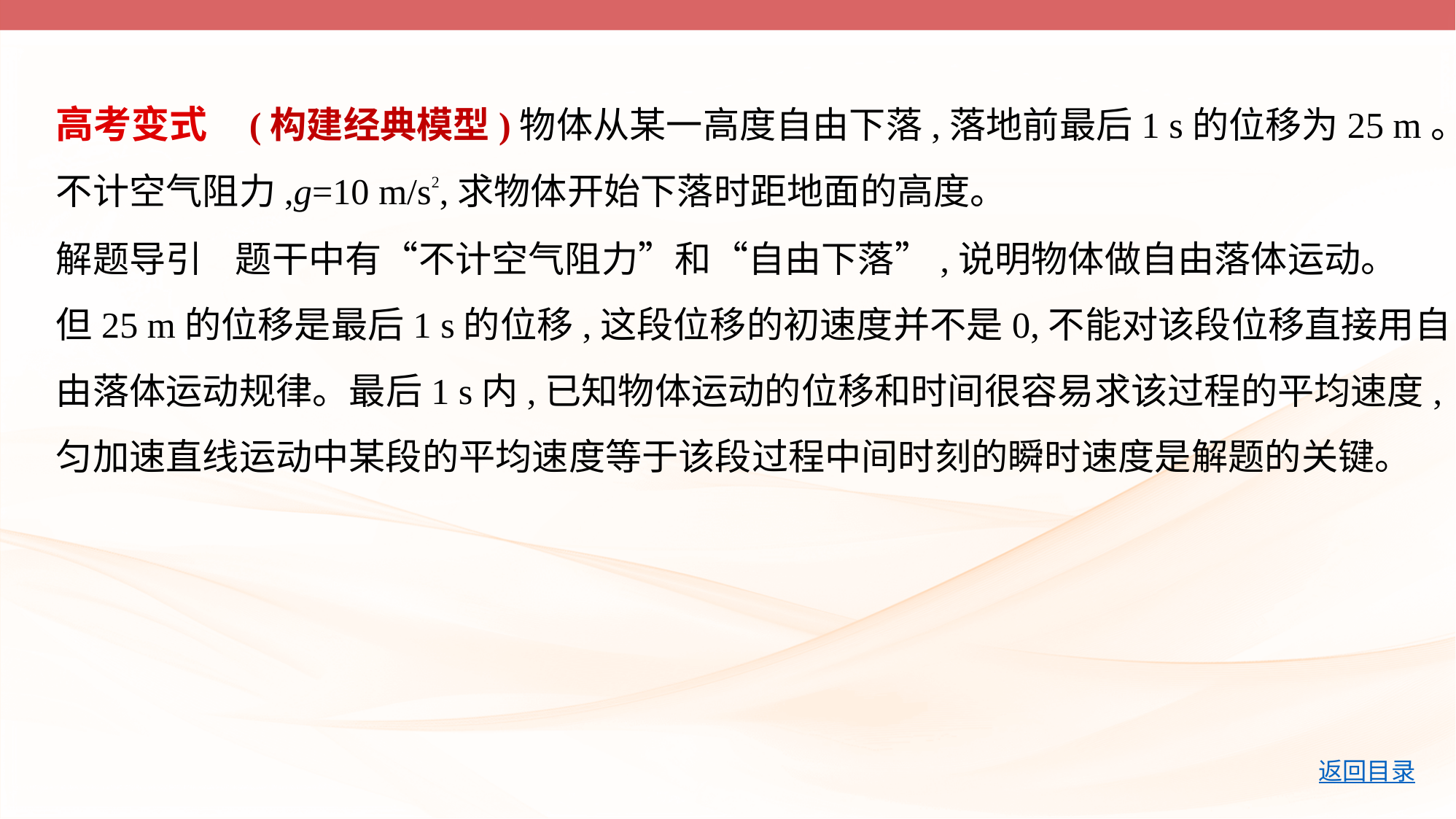

高考变式    (构建经典模型)物体从某一高度自由下落,落地前最后1 s的位移为25 m。
不计空气阻力,g=10 m/s2,求物体开始下落时距地面的高度。
解题导引    题干中有“不计空气阻力”和“自由下落”,说明物体做自由落体运动。
但25 m的位移是最后1 s的位移,这段位移的初速度并不是0,不能对该段位移直接用自
由落体运动规律。最后1 s内,已知物体运动的位移和时间很容易求该过程的平均速度,
匀加速直线运动中某段的平均速度等于该段过程中间时刻的瞬时速度是解题的关键。